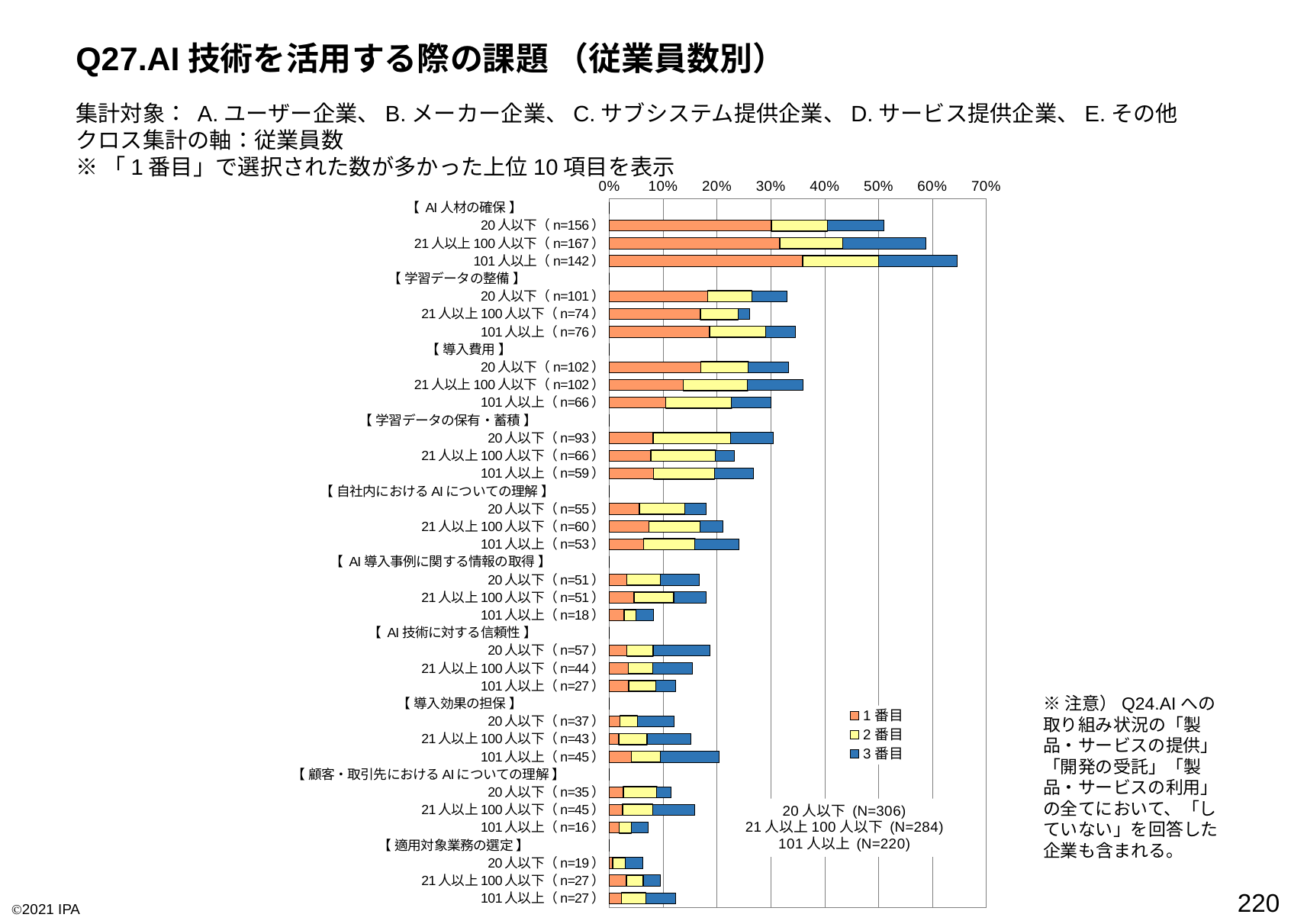

Q27.AI技術を活用する際の課題 （従業員数別）
集計対象： A.ユーザー企業、B.メーカー企業、C.サブシステム提供企業、D.サービス提供企業、E.その他
クロス集計の軸：従業員数
※「1番目」で選択された数が多かった上位10項目を表示

### Chart:

| Category | 1番目 | 2番目 | 3番目 |
|---|---|---|---|
| 【 AI人材の確保 】                        | 0.0 | 0.0 | 0.0 |
| 20人以下（n=156） | 0.3006535947712418 | 0.10457516339869281 | 0.10457516339869281 |
| 21人以上100人以下（n=167） | 0.31690140845070425 | 0.11619718309859155 | 0.15492957746478872 |
| 101人以上（n=142） | 0.35909090909090907 | 0.1409090909090909 | 0.14545454545454545 |
| 【 学習データの整備 】                       | 0.0 | 0.0 | 0.0 |
| 20人以下（n=101） | 0.1830065359477124 | 0.08169934640522876 | 0.06535947712418301 |
| 21人以上100人以下（n=74） | 0.16901408450704225 | 0.07042253521126761 | 0.02112676056338028 |
| 101人以上（n=76） | 0.18636363636363637 | 0.10454545454545454 | 0.05454545454545454 |
| 【 導入費用 】                           | 0.0 | 0.0 | 0.0 |
| 20人以下（n=102） | 0.16993464052287582 | 0.08823529411764706 | 0.07516339869281045 |
| 21人以上100人以下（n=102） | 0.13732394366197184 | 0.11971830985915492 | 0.10211267605633803 |
| 101人以上（n=66） | 0.10454545454545454 | 0.12272727272727273 | 0.07272727272727272 |
| 【 学習データの保有・蓄積 】                    | 0.0 | 0.0 | 0.0 |
| 20人以下（n=93） | 0.08169934640522876 | 0.1437908496732026 | 0.0784313725490196 |
| 21人以上100人以下（n=66） | 0.07746478873239436 | 0.11971830985915492 | 0.035211267605633804 |
| 101人以上（n=59） | 0.08181818181818182 | 0.11363636363636363 | 0.07272727272727272 |
| 【 自社内におけるAIについての理解 】               | 0.0 | 0.0 | 0.0 |
| 20人以下（n=55） | 0.05555555555555555 | 0.08496732026143791 | 0.0392156862745098 |
| 21人以上100人以下（n=60） | 0.07394366197183098 | 0.09507042253521127 | 0.04225352112676056 |
| 101人以上（n=53） | 0.06363636363636363 | 0.09545454545454546 | 0.08181818181818182 |
| 【 AI導入事例に関する情報の取得 】                | 0.0 | 0.0 | 0.0 |
| 20人以下（n=51） | 0.032679738562091505 | 0.06209150326797386 | 0.0718954248366013 |
| 21人以上100人以下（n=51） | 0.045774647887323945 | 0.07394366197183098 | 0.05985915492957746 |
| 101人以上（n=18） | 0.02727272727272727 | 0.022727272727272728 | 0.031818181818181815 |
| 【 AI技術に対する信頼性 】                    | 0.0 | 0.0 | 0.0 |
| 20人以下（n=57） | 0.032679738562091505 | 0.049019607843137254 | 0.10457516339869281 |
| 21人以上100人以下（n=44） | 0.035211267605633804 | 0.045774647887323945 | 0.07394366197183098 |
| 101人以上（n=27） | 0.03636363636363636 | 0.05 | 0.03636363636363636 |
| 【 導入効果の担保 】                        | 0.0 | 0.0 | 0.0 |
| 20人以下（n=37） | 0.0196078431372549 | 0.032679738562091505 | 0.06862745098039216 |
| 21人以上100人以下（n=43） | 0.017605633802816902 | 0.0528169014084507 | 0.08098591549295775 |
| 101人以上（n=45） | 0.04090909090909091 | 0.05454545454545454 | 0.10909090909090909 |
| 【 顧客・取引先におけるAIについての理解 】            | 0.0 | 0.0 | 0.0 |
| 20人以下（n=35） | 0.026143790849673203 | 0.06209150326797386 | 0.026143790849673203 |
| 21人以上100人以下（n=45） | 0.02464788732394366 | 0.056338028169014086 | 0.07746478873239436 |
| 101人以上（n=16） | 0.01818181818181818 | 0.022727272727272728 | 0.031818181818181815 |
| 【 適用対象業務の選定 】                      | 0.0 | 0.0 | 0.0 |
| 20人以下（n=19） | 0.006535947712418301 | 0.02287581699346405 | 0.032679738562091505 |
| 21人以上100人以下（n=27） | 0.03169014084507042 | 0.03169014084507042 | 0.03169014084507042 |
| 101人以上（n=27） | 0.022727272727272728 | 0.045454545454545456 | 0.05454545454545454 |
※注意）Q24.AIへの取り組み状況の「製品・サービスの提供」「開発の受託」「製品・サービスの利用」の全てにおいて、「していない」を回答した企業も含まれる。